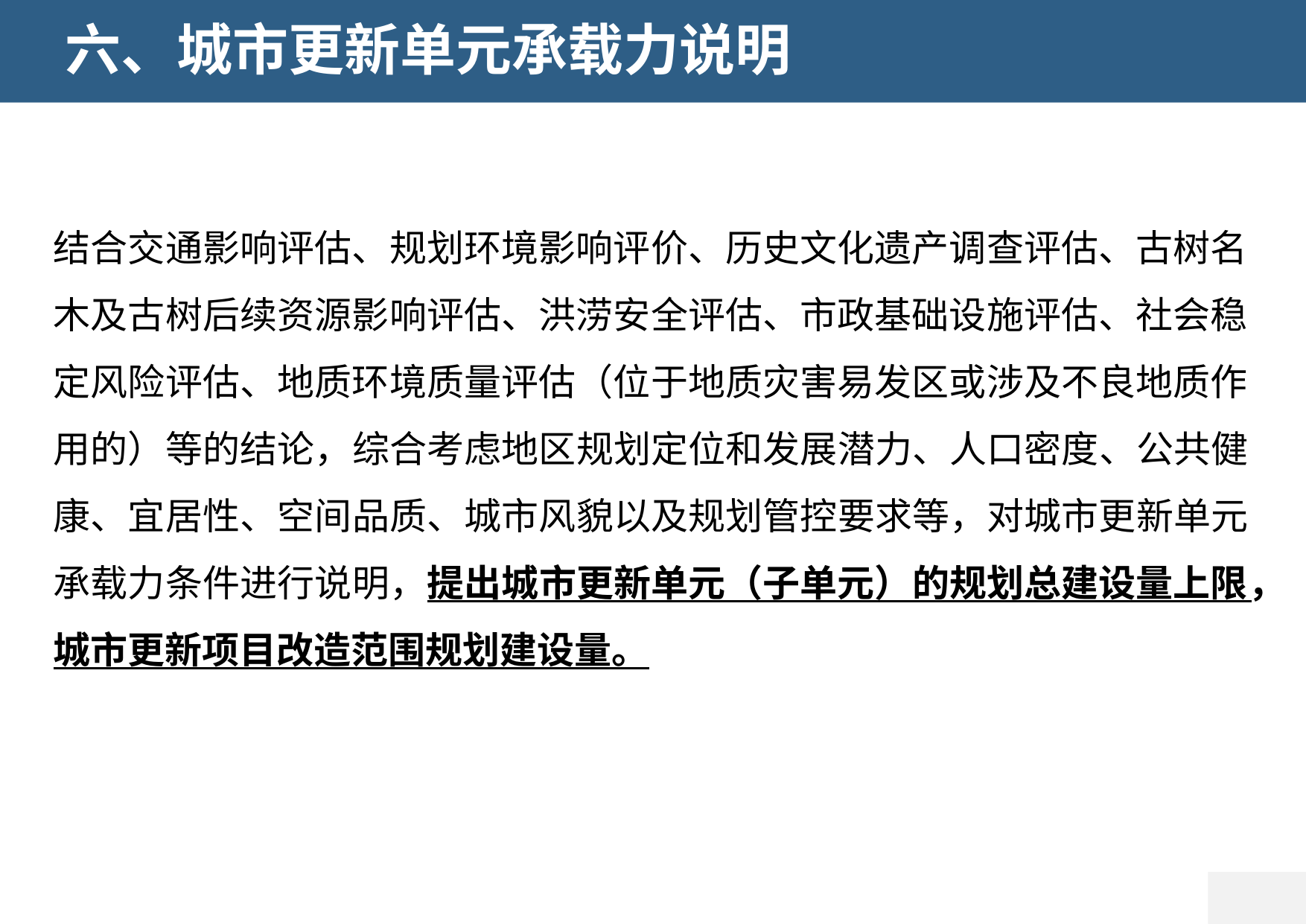

六、城市更新单元承载力说明
黄  埔  大  道
结合交通影响评估、规划环境影响评价、历史文化遗产调查评估、古树名木及古树后续资源影响评估、洪涝安全评估、市政基础设施评估、社会稳定风险评估、地质环境质量评估（位于地质灾害易发区或涉及不良地质作用的）等的结论，综合考虑地区规划定位和发展潜力、人口密度、公共健康、宜居性、空间品质、城市风貌以及规划管控要求等，对城市更新单元承载力条件进行说明，提出城市更新单元（子单元）的规划总建设量上限，城市更新项目改造范围规划建设量。
冼  村  路
25